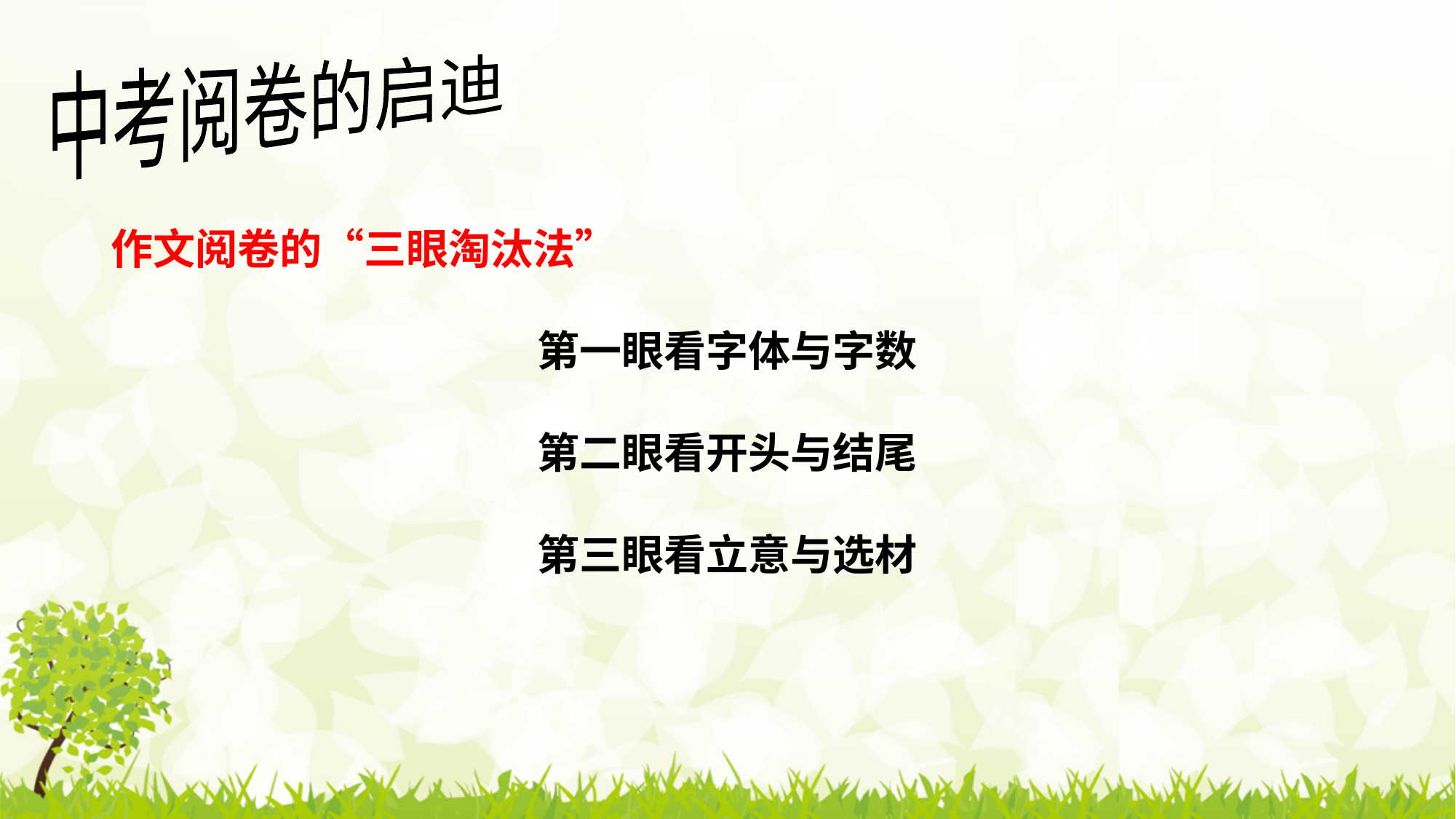

中考阅卷的启迪
作文阅卷的“三眼淘汰法”
第一眼看字体与字数
第二眼看开头与结尾
第三眼看立意与选材